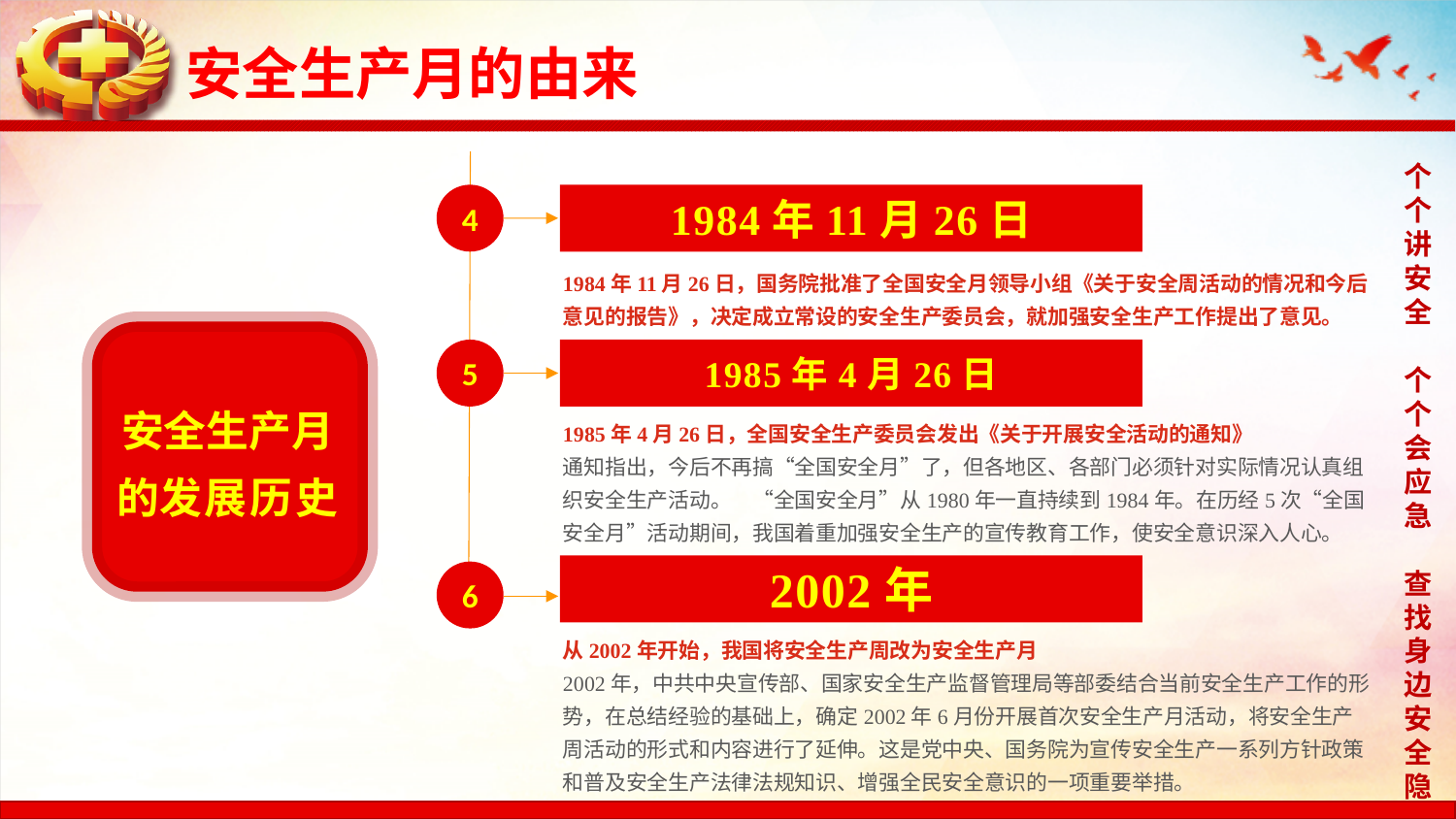

安全生产月的由来
4
1984年11月26日
1984年11月26日，国务院批准了全国安全月领导小组《关于安全周活动的情况和今后意见的报告》，决定成立常设的安全生产委员会，就加强安全生产工作提出了意见。

5
1985年4月26日
安全生产月的发展历史
1985年4月26日，全国安全生产委员会发出《关于开展安全活动的通知》
通知指出，今后不再搞“全国安全月”了，但各地区、各部门必须针对实际情况认真组织安全生产活动。　“全国安全月”从1980年一直持续到1984年。在历经5次“全国安全月”活动期间，我国着重加强安全生产的宣传教育工作，使安全意识深入人心。
2002年
6
从2002年开始，我国将安全生产周改为安全生产月
2002年，中共中央宣传部、国家安全生产监督管理局等部委结合当前安全生产工作的形势，在总结经验的基础上，确定2002年6月份开展首次安全生产月活动，将安全生产周活动的形式和内容进行了延伸。这是党中央、国务院为宣传安全生产一系列方针政策和普及安全生产法律法规知识、增强全民安全意识的一项重要举措。